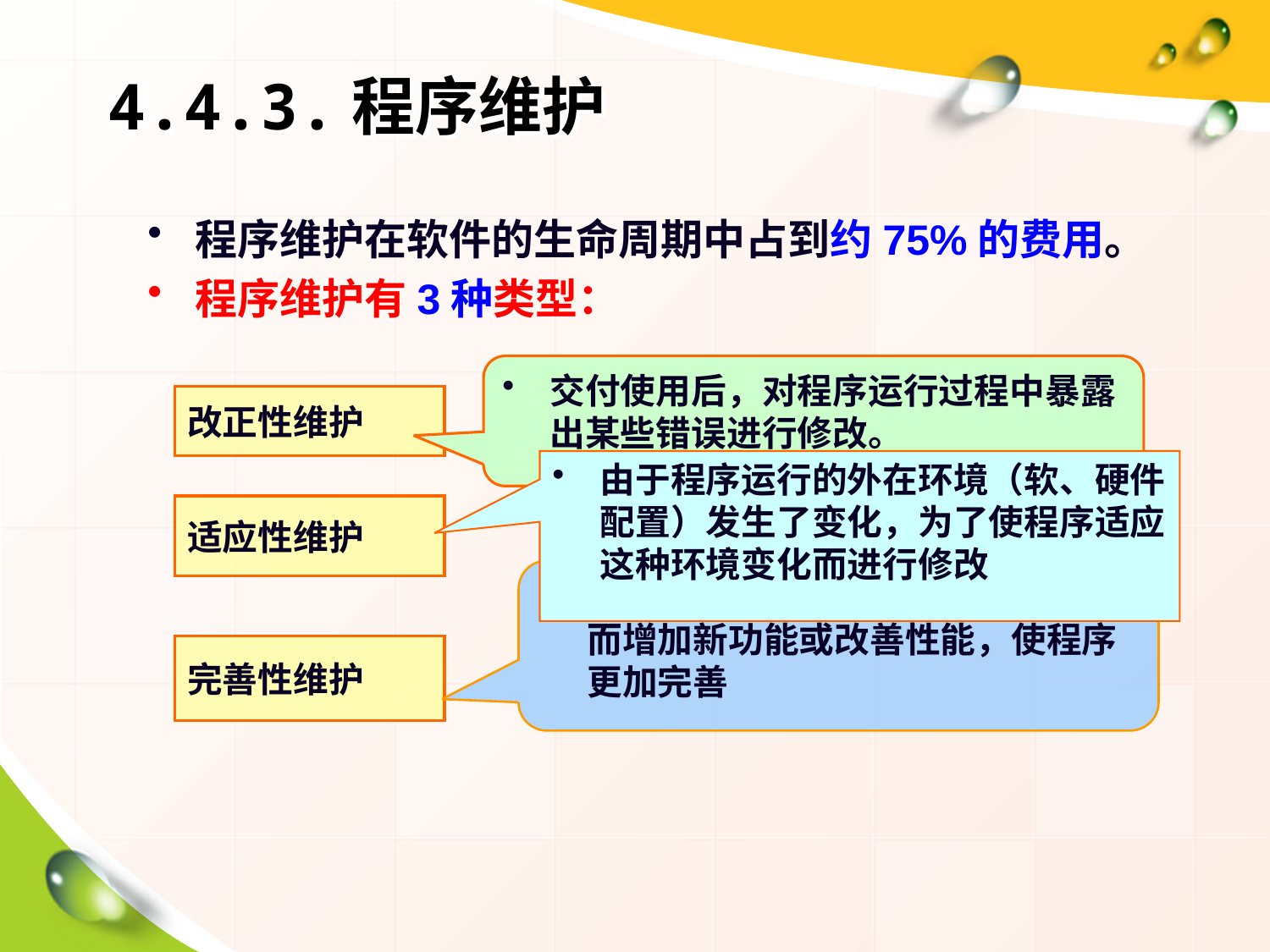

# 4.4.3.程序维护
程序维护在软件的生命周期中占到约75%的费用。
程序维护有3种类型：

交付使用后，对程序运行过程中暴露出某些错误进行修改。
改正性维护
由于程序运行的外在环境（软、硬件配置）发生了变化，为了使程序适应这种环境变化而进行修改
适应性维护
在程序使用过程中，根据用户要求而增加新功能或改善性能，使程序更加完善
完善性维护